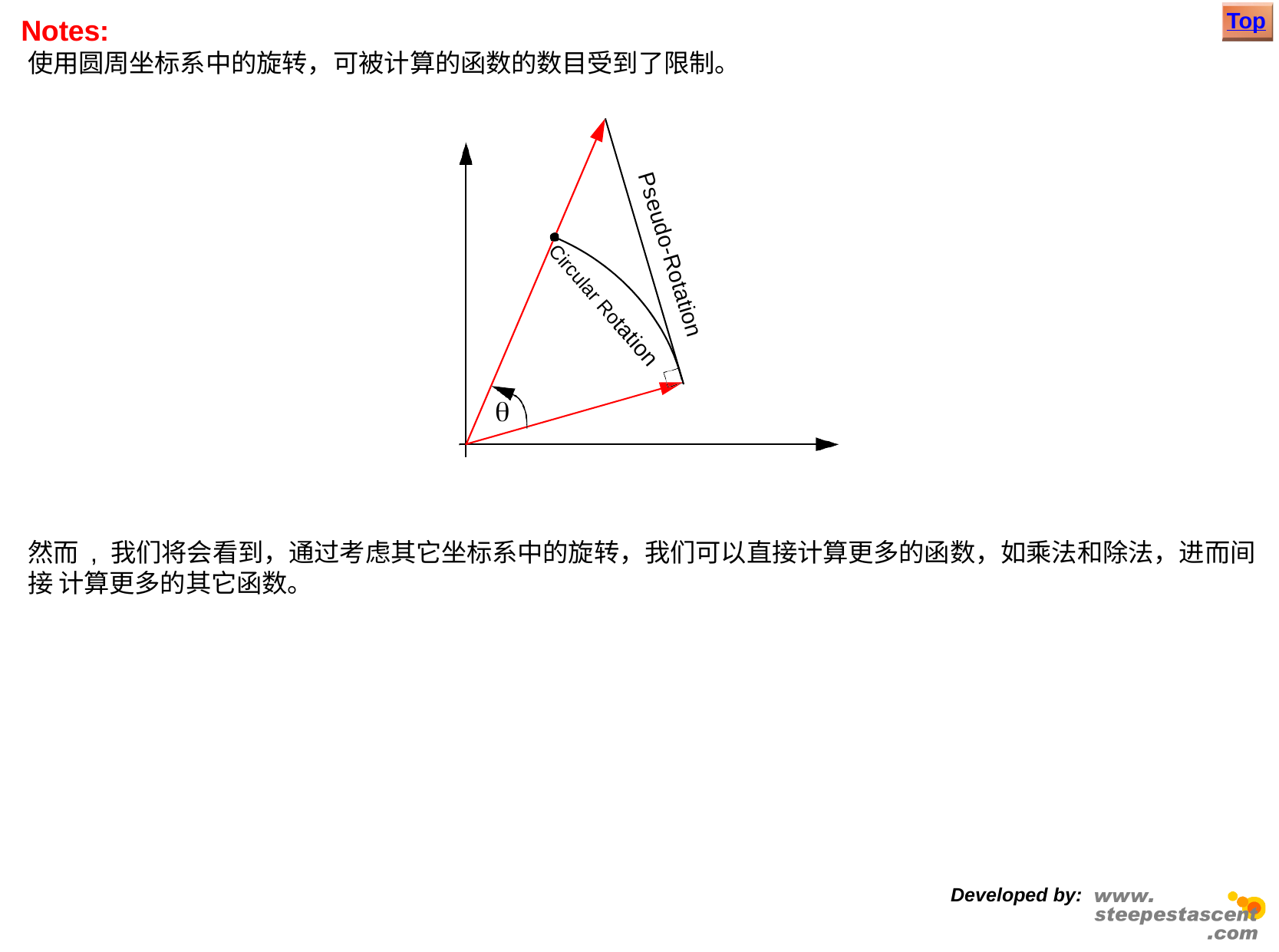

Top
Notes:
使用圆周坐标系中的旋转，可被计算的函数的数目受到了限制。

Pseudo-Rotation
Circular Rotation

θ

然而 , 我们将会看到，通过考虑其它坐标系中的旋转，我们可以直接计算更多的函数，如乘法和除法，进而间接 计算更多的其它函数。
Developed by: